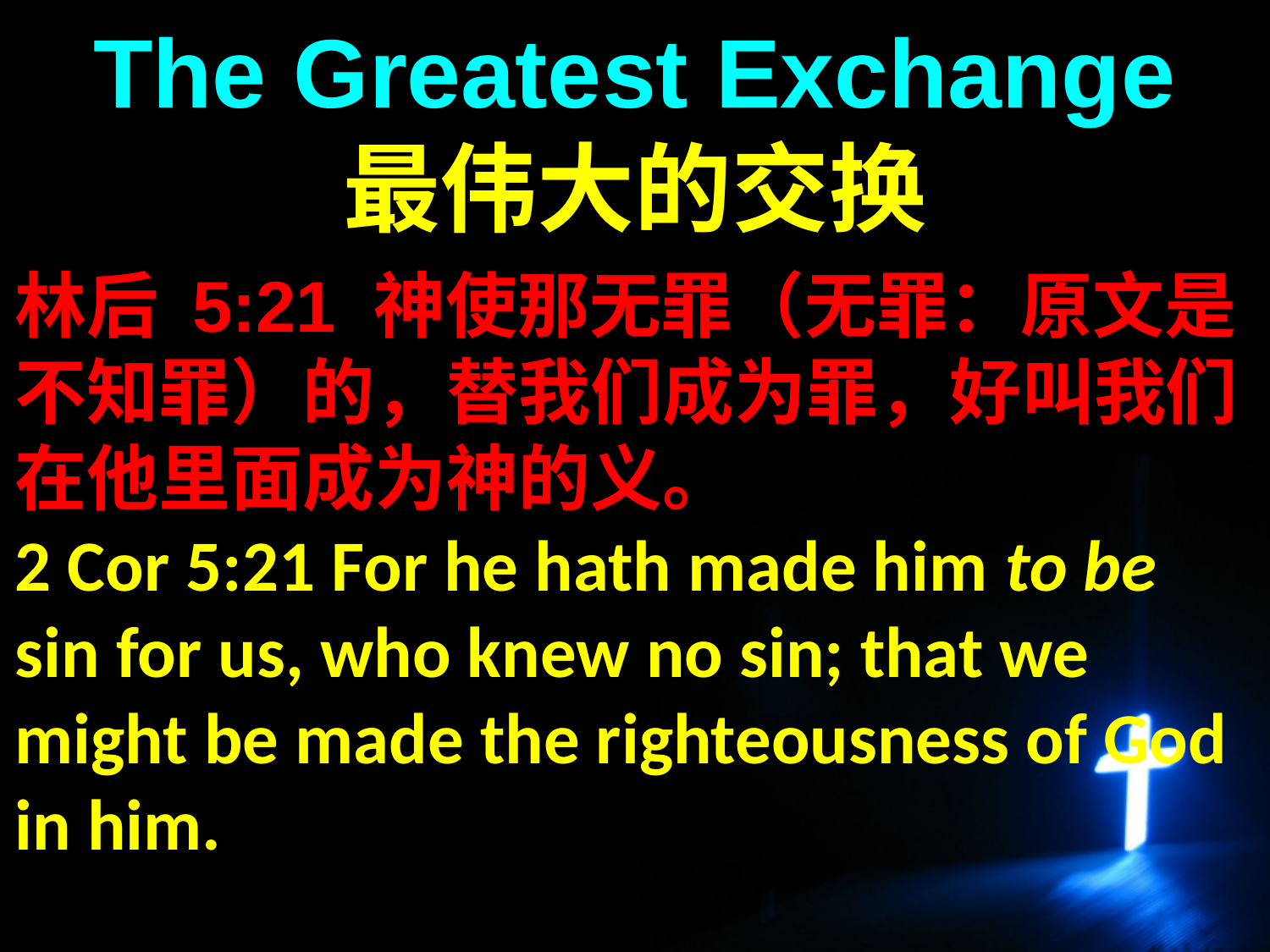

The Greatest Exchange
最伟大的交换
林后 5:21 神使那无罪（无罪：原文是不知罪）的，替我们成为罪，好叫我们在他里面成为神的义。
2 Cor 5:21 For he hath made him to be sin for us, who knew no sin; that we might be made the righteousness of God in him.